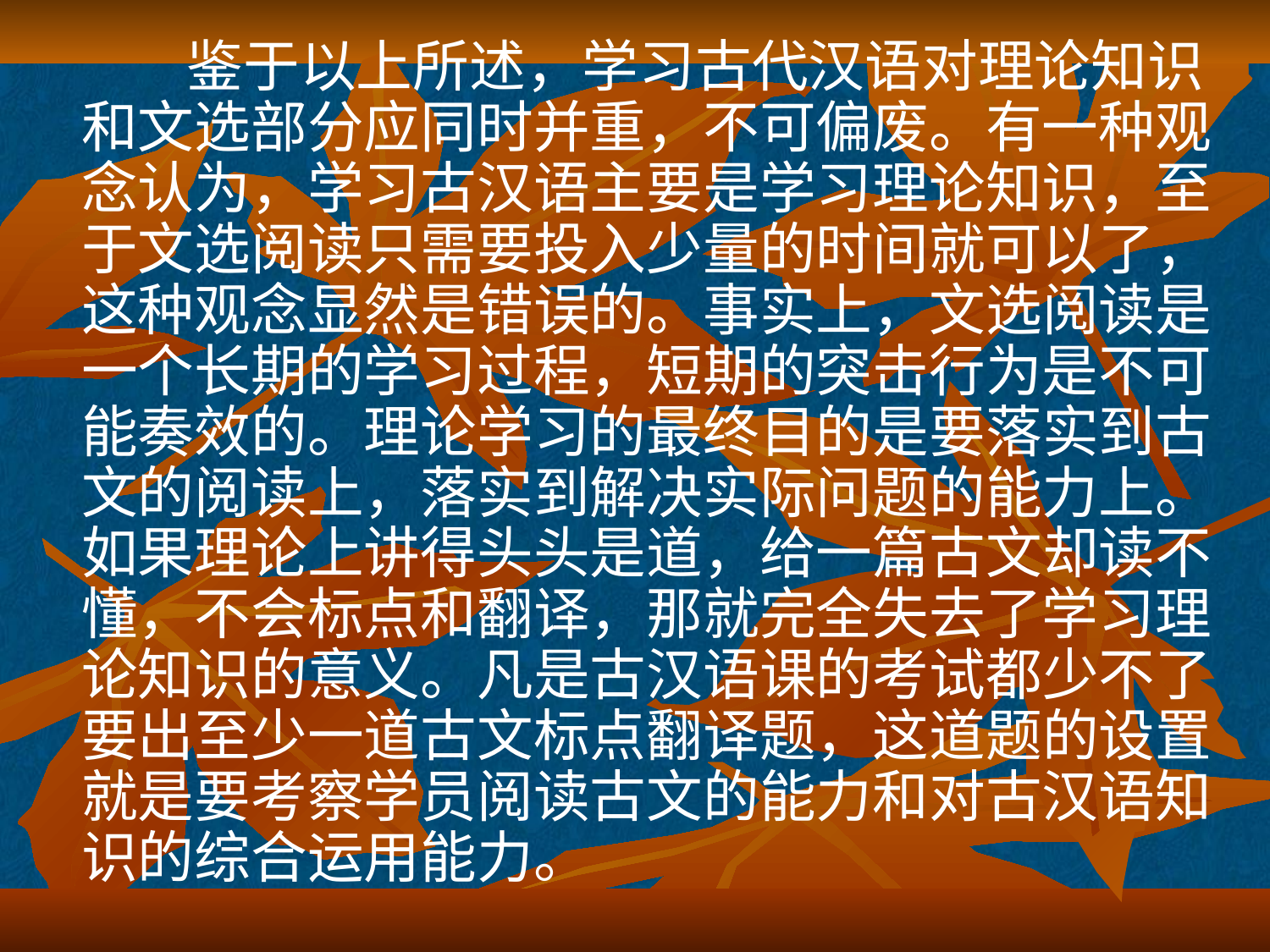

鉴于以上所述，学习古代汉语对理论知识和文选部分应同时并重，不可偏废。有一种观念认为，学习古汉语主要是学习理论知识，至于文选阅读只需要投入少量的时间就可以了，这种观念显然是错误的。事实上，文选阅读是一个长期的学习过程，短期的突击行为是不可能奏效的。理论学习的最终目的是要落实到古文的阅读上，落实到解决实际问题的能力上。如果理论上讲得头头是道，给一篇古文却读不懂，不会标点和翻译，那就完全失去了学习理论知识的意义。凡是古汉语课的考试都少不了要出至少一道古文标点翻译题，这道题的设置就是要考察学员阅读古文的能力和对古汉语知识的综合运用能力。